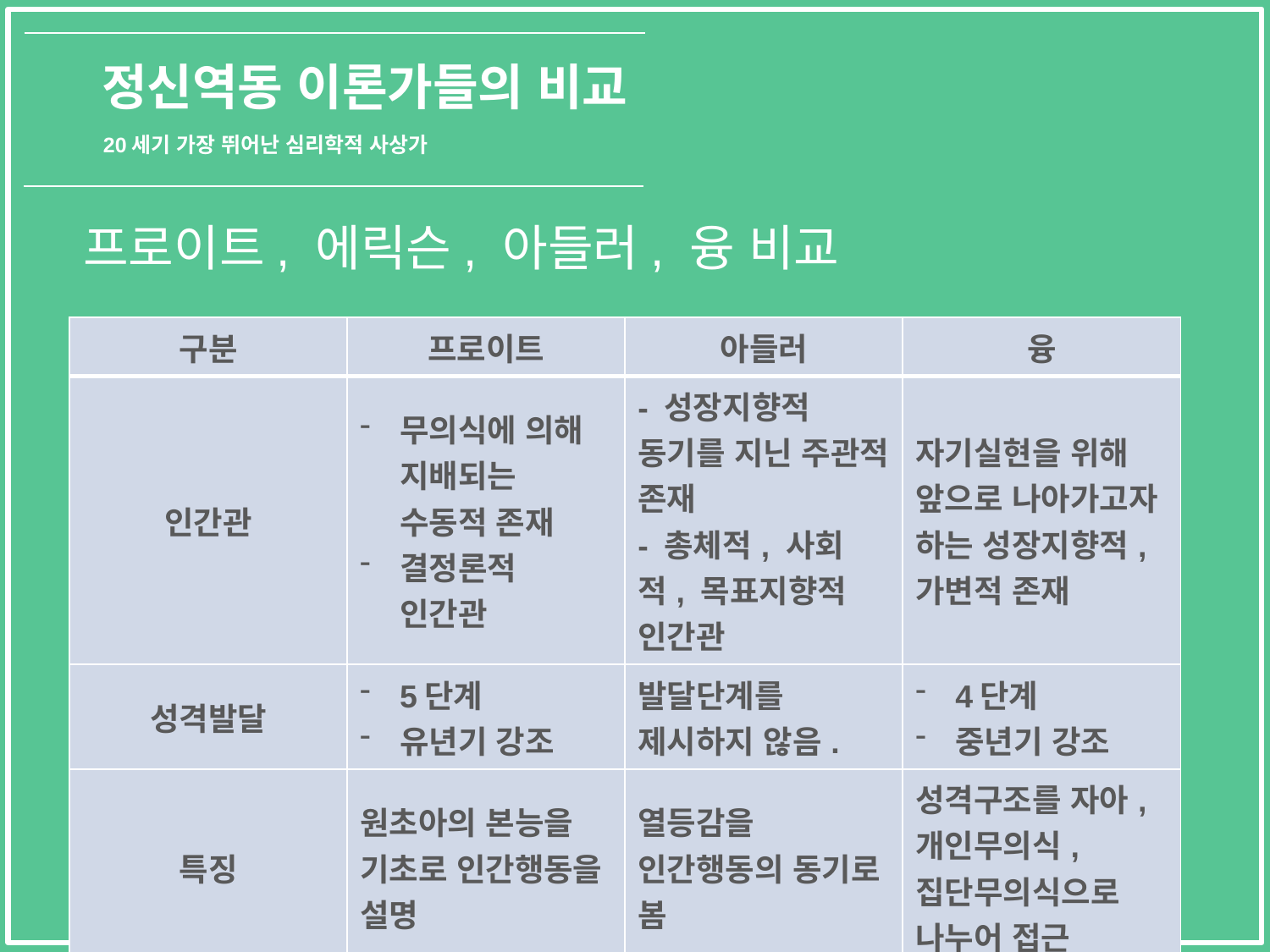

정신역동 이론가들의 비교
20세기 가장 뛰어난 심리학적 사상가
# 프로이트, 에릭슨, 아들러, 융 비교
| 구분 | 프로이트 | 아들러 | 융 |
| --- | --- | --- | --- |
| 인간관 | 무의식에 의해 지배되는 수동적 존재 결정론적 인간관 | - 성장지향적 동기를 지닌 주관적 존재 - 총체적, 사회적, 목표지향적 인간관 | 자기실현을 위해 앞으로 나아가고자 하는 성장지향적, 가변적 존재 |
| 성격발달 | 5단계 유년기 강조 | 발달단계를 제시하지 않음. | 4단계 중년기 강조 |
| 특징 | 원초아의 본능을 기초로 인간행동을 설명 | 열등감을 인간행동의 동기로 봄 | 성격구조를 자아, 개인무의식, 집단무의식으로 나누어 접근 |